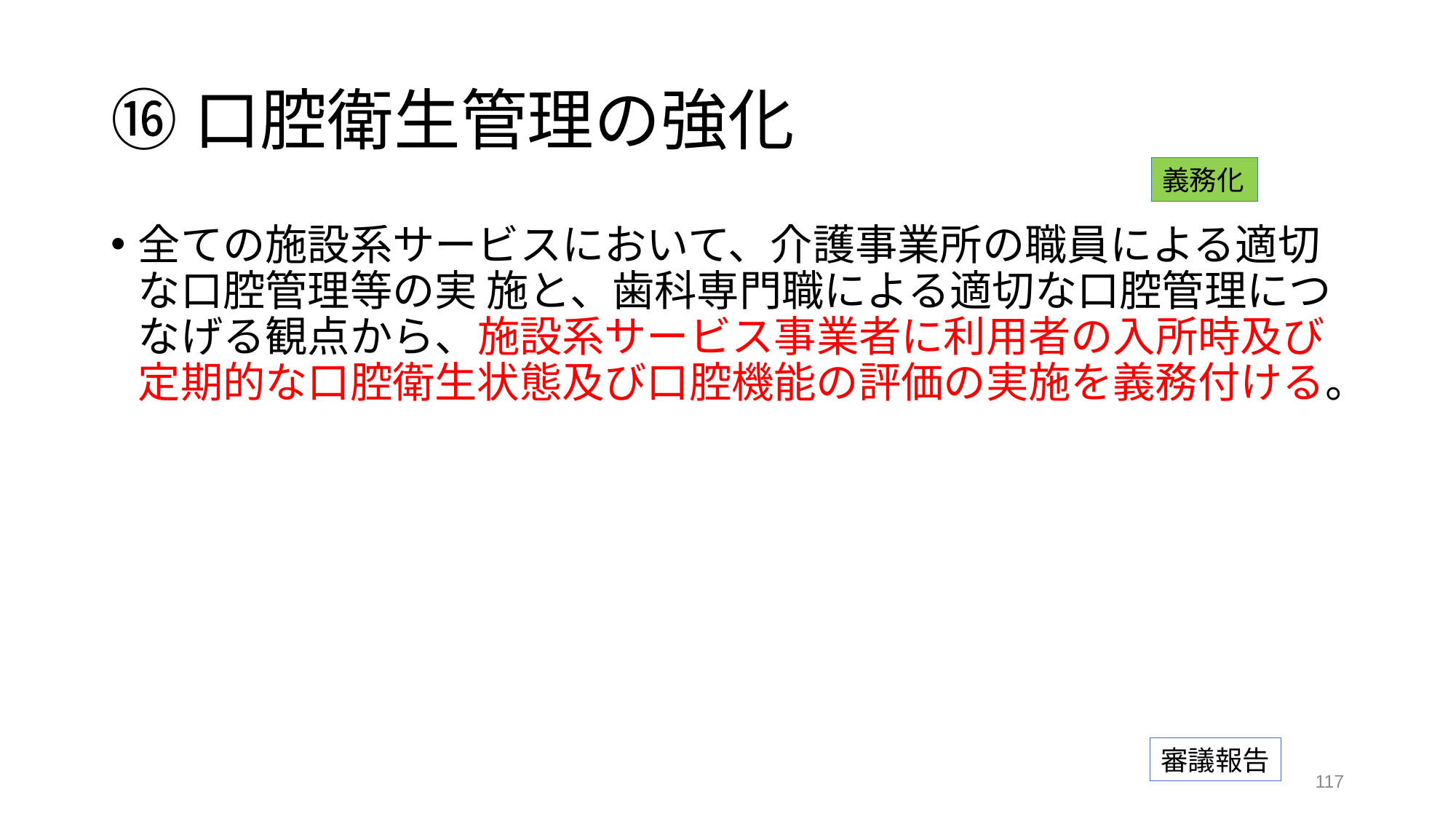

# ⑯口腔衛生管理の強化
義務化
全ての施設系サービスにおいて、介護事業所の職員による適切な口腔管理等の実 施と、歯科専門職による適切な口腔管理につなげる観点から、施設系サービス事業者に利用者の入所時及び定期的な口腔衛生状態及び口腔機能の評価の実施を義務付ける。
審議報告
117